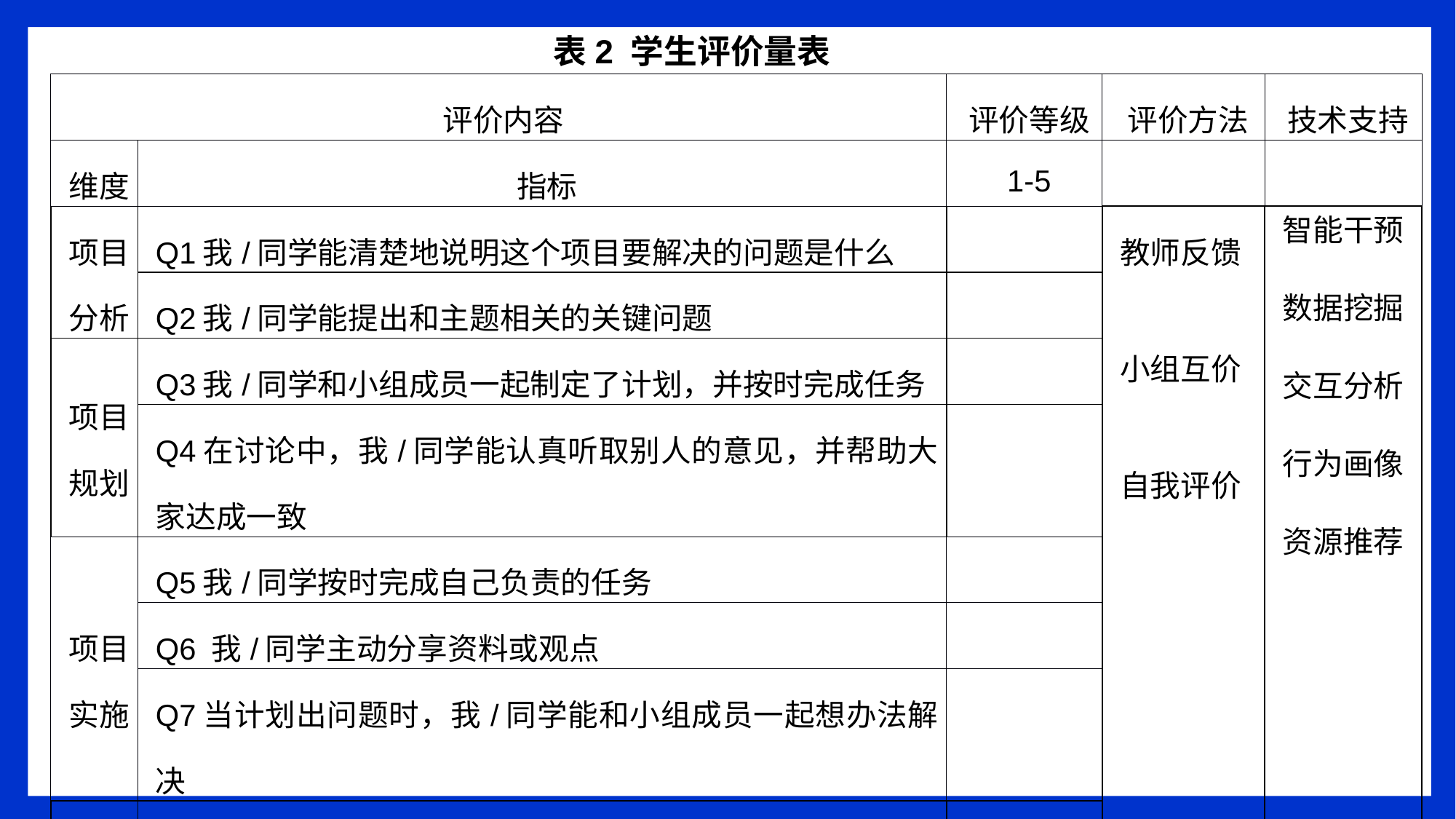

表2 学生评价量表
| 评价内容 |  | 评价等级 | 评价方法 | 技术支持 |
| --- | --- | --- | --- | --- |
| 维度 | 指标 | 1-5 |  |  |
| 项目 分析 | Q1我/同学能清楚地说明这个项目要解决的问题是什么 |  | 教师反馈   小组互价   自我评价 | 智能干预 数据挖掘 交互分析 行为画像 资源推荐 |
|  | Q2我/同学能提出和主题相关的关键问题 |  |  |  |
| 项目 规划 | Q3我/同学和小组成员一起制定了计划，并按时完成任务 |  |  |  |
|  | Q4在讨论中，我/同学能认真听取别人的意见，并帮助大家达成一致 |  |  |  |
| 项目实施 | Q5我/同学按时完成自己负责的任务 |  |  |  |
|  | Q6 我/同学主动分享资料或观点 |  |  |  |
|  | Q7当计划出问题时，我/同学能和小组成员一起想办法解决 |  |  |  |
| 项目评价 | Q8我们/同学的成果完整且逻辑清晰 |  |  |  |
|  | Q9我们/同学的成果有创意 |  |  |  |
|  | Q10我/同学能反思自己的表现 |  |  |  |